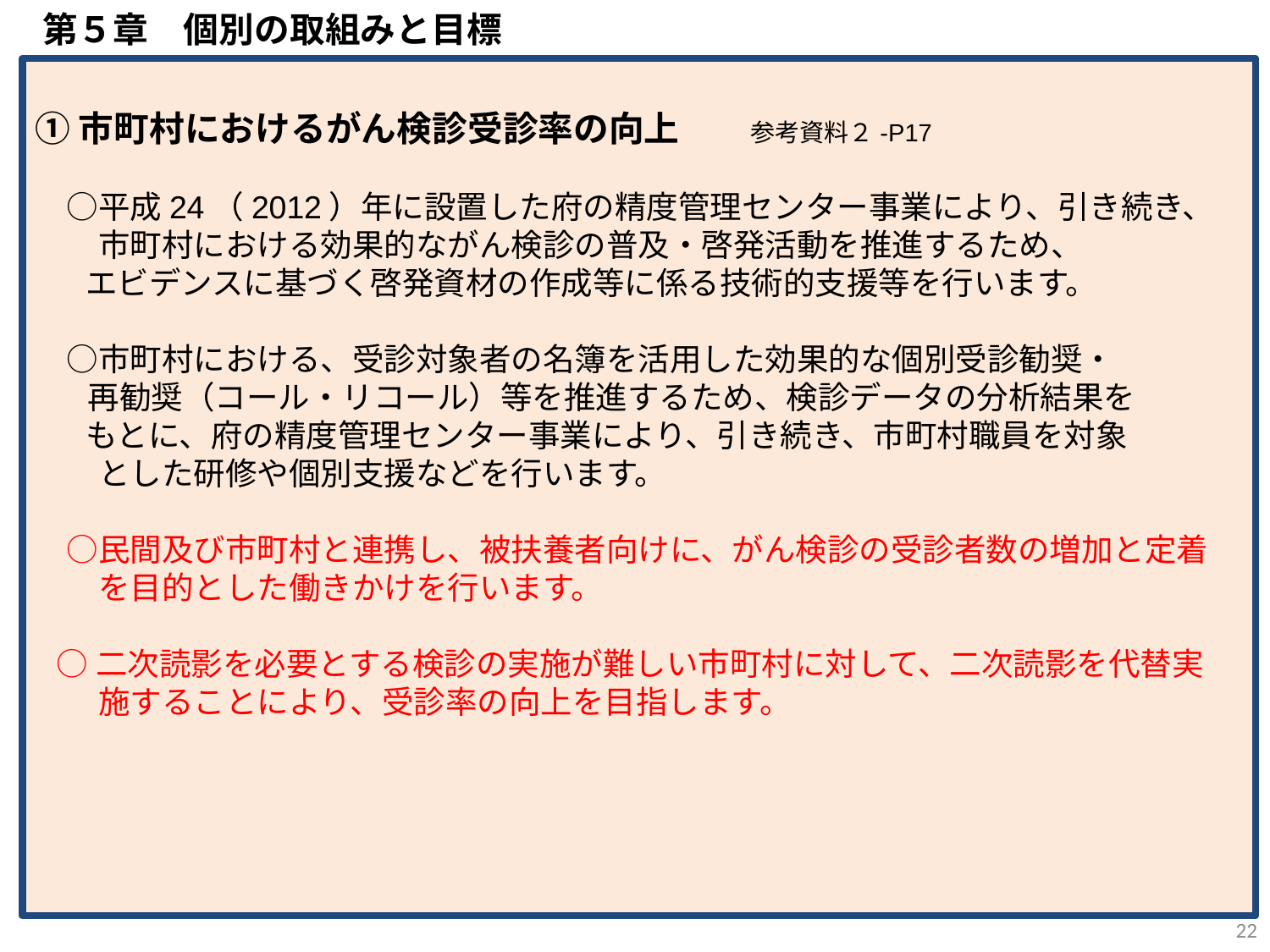

第５章　個別の取組みと目標

①市町村におけるがん検診受診率の向上　　参考資料２-P17

　○平成24（2012）年に設置した府の精度管理センター事業により、引き続き、
　　市町村における効果的ながん検診の普及・啓発活動を推進するため、
      エビデンスに基づく啓発資材の作成等に係る技術的支援等を行います。

　○市町村における、受診対象者の名簿を活用した効果的な個別受診勧奨・
　   再勧奨（コール・リコール）等を推進するため、検診データの分析結果を
      もとに、府の精度管理センター事業により、引き続き、市町村職員を対象
　　とした研修や個別支援などを行います。

　○民間及び市町村と連携し、被扶養者向けに、がん検診の受診者数の増加と定着
　　を目的とした働きかけを行います。

   ○二次読影を必要とする検診の実施が難しい市町村に対して、二次読影を代替実
　　施することにより、受診率の向上を目指します。
22